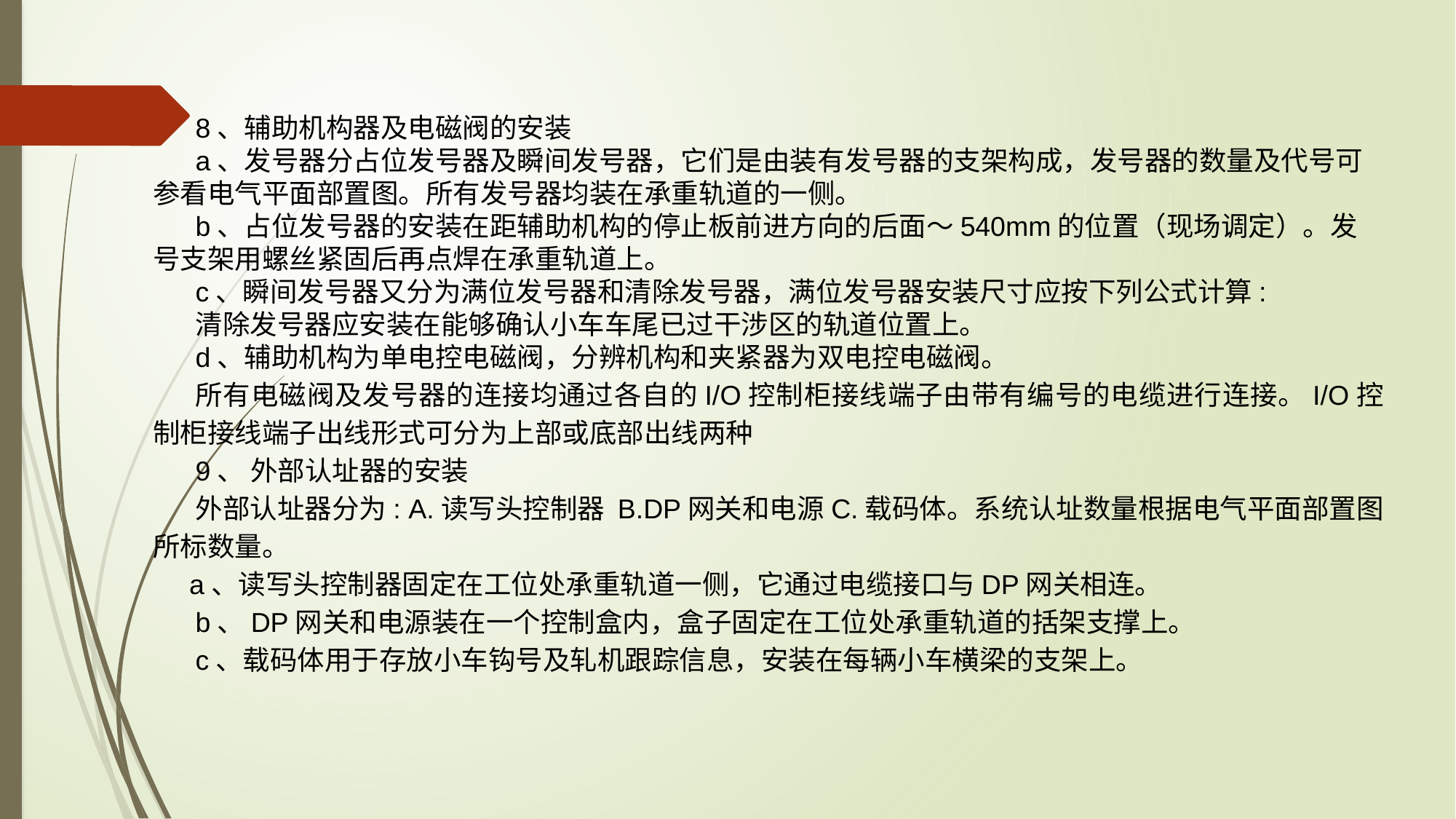

8、辅助机构器及电磁阀的安装
a、发号器分占位发号器及瞬间发号器，它们是由装有发号器的支架构成，发号器的数量及代号可参看电气平面部置图。所有发号器均装在承重轨道的一侧。
b、占位发号器的安装在距辅助机构的停止板前进方向的后面～540mm的位置（现场调定）。发号支架用螺丝紧固后再点焊在承重轨道上。
c、瞬间发号器又分为满位发号器和清除发号器，满位发号器安装尺寸应按下列公式计算:
清除发号器应安装在能够确认小车车尾已过干涉区的轨道位置上。
d、辅助机构为单电控电磁阀，分辨机构和夹紧器为双电控电磁阀。
所有电磁阀及发号器的连接均通过各自的I/O控制柜接线端子由带有编号的电缆进行连接。I/O控制柜接线端子出线形式可分为上部或底部出线两种
9、 外部认址器的安装
外部认址器分为: A.读写头控制器 B.DP网关和电源C.载码体。系统认址数量根据电气平面部置图所标数量。
a、读写头控制器固定在工位处承重轨道一侧，它通过电缆接口与DP网关相连。
b、DP网关和电源装在一个控制盒内，盒子固定在工位处承重轨道的括架支撑上。
c、载码体用于存放小车钩号及轧机跟踪信息，安装在每辆小车横梁的支架上。